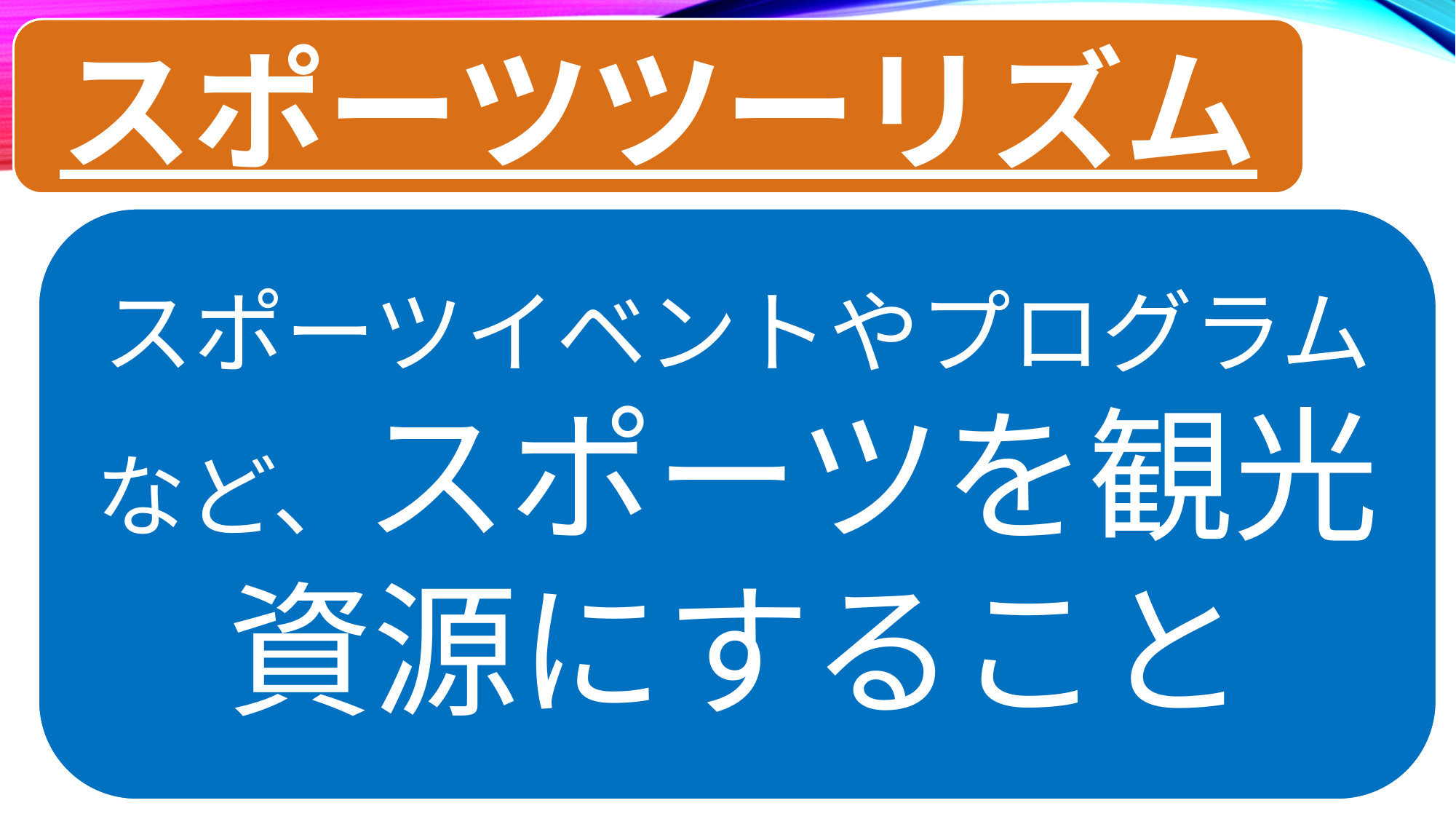

スポーツツーリズム
#
スポーツイベントやプログラムなど、スポーツを観光資源にすること